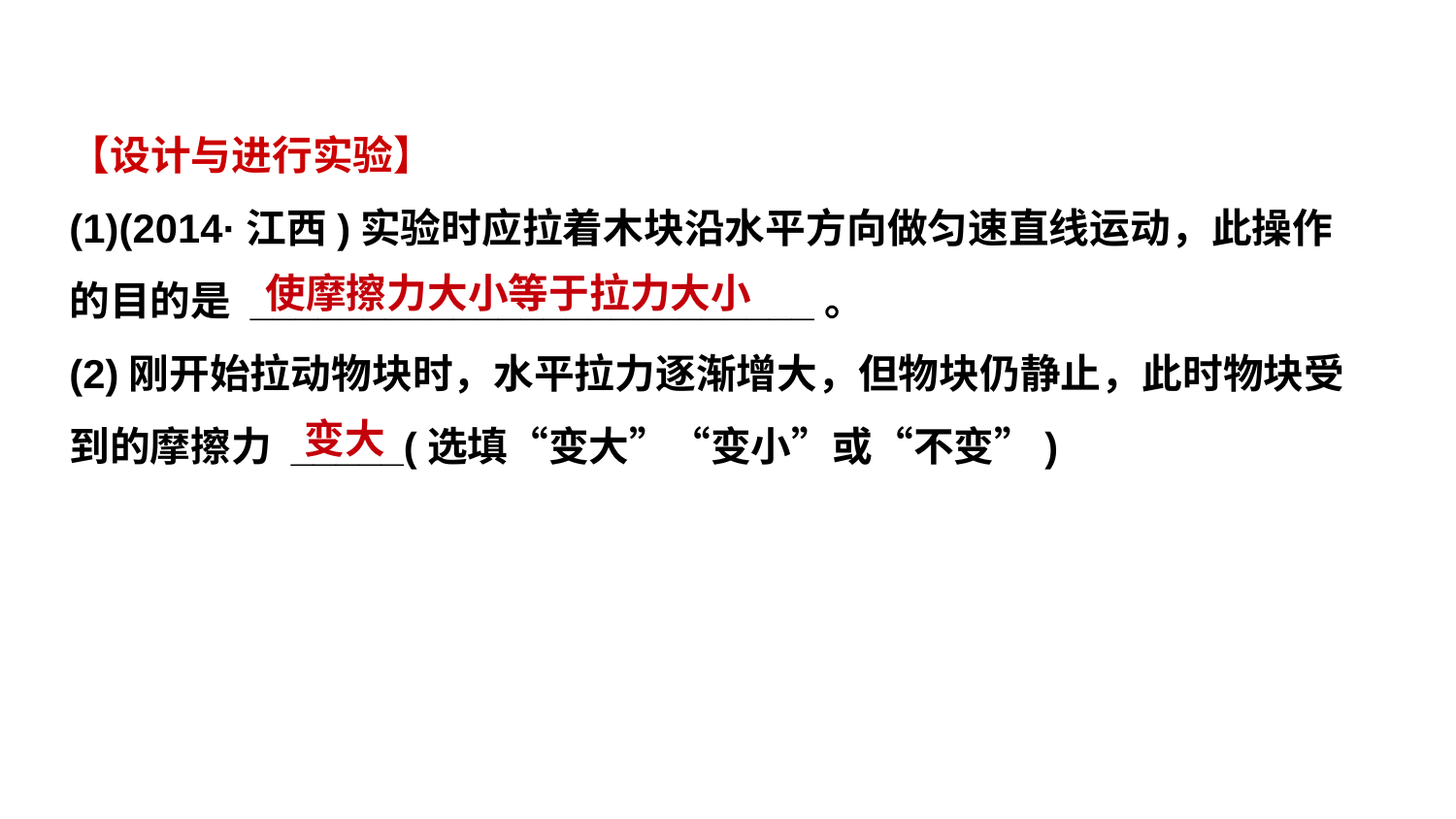

【设计与进行实验】
(1)(2014·江西)实验时应拉着木块沿水平方向做匀速直线运动，此操作
的目的是 _________________________。
(2)刚开始拉动物块时，水平拉力逐渐增大，但物块仍静止，此时物块受
到的摩擦力 _____(选填“变大”“变小”或“不变”)
使摩擦力大小等于拉力大小
变大